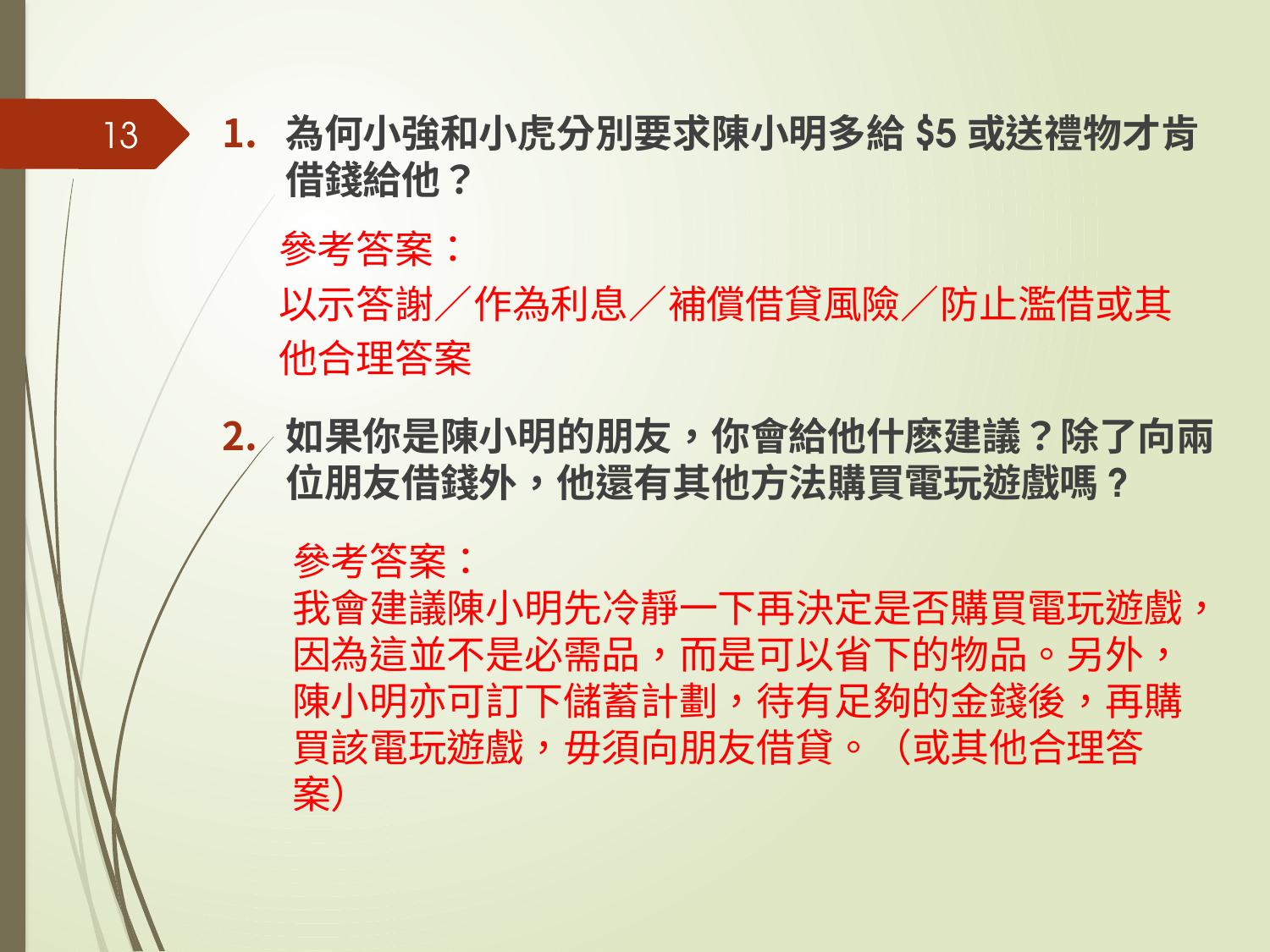

為何小強和小虎分別要求陳小明多給$5或送禮物才肯借錢給他？

如果你是陳小明的朋友，你會給他什麽建議？除了向兩位朋友借錢外，他還有其他方法購買電玩遊戲嗎?

13
參考答案：
以示答謝／作為利息／補償借貸風險／防止濫借或其他合理答案
參考答案：
我會建議陳小明先冷靜一下再決定是否購買電玩遊戲，因為這並不是必需品，而是可以省下的物品。另外，陳小明亦可訂下儲蓄計劃，待有足夠的金錢後，再購買該電玩遊戲，毋須向朋友借貸。（或其他合理答案）